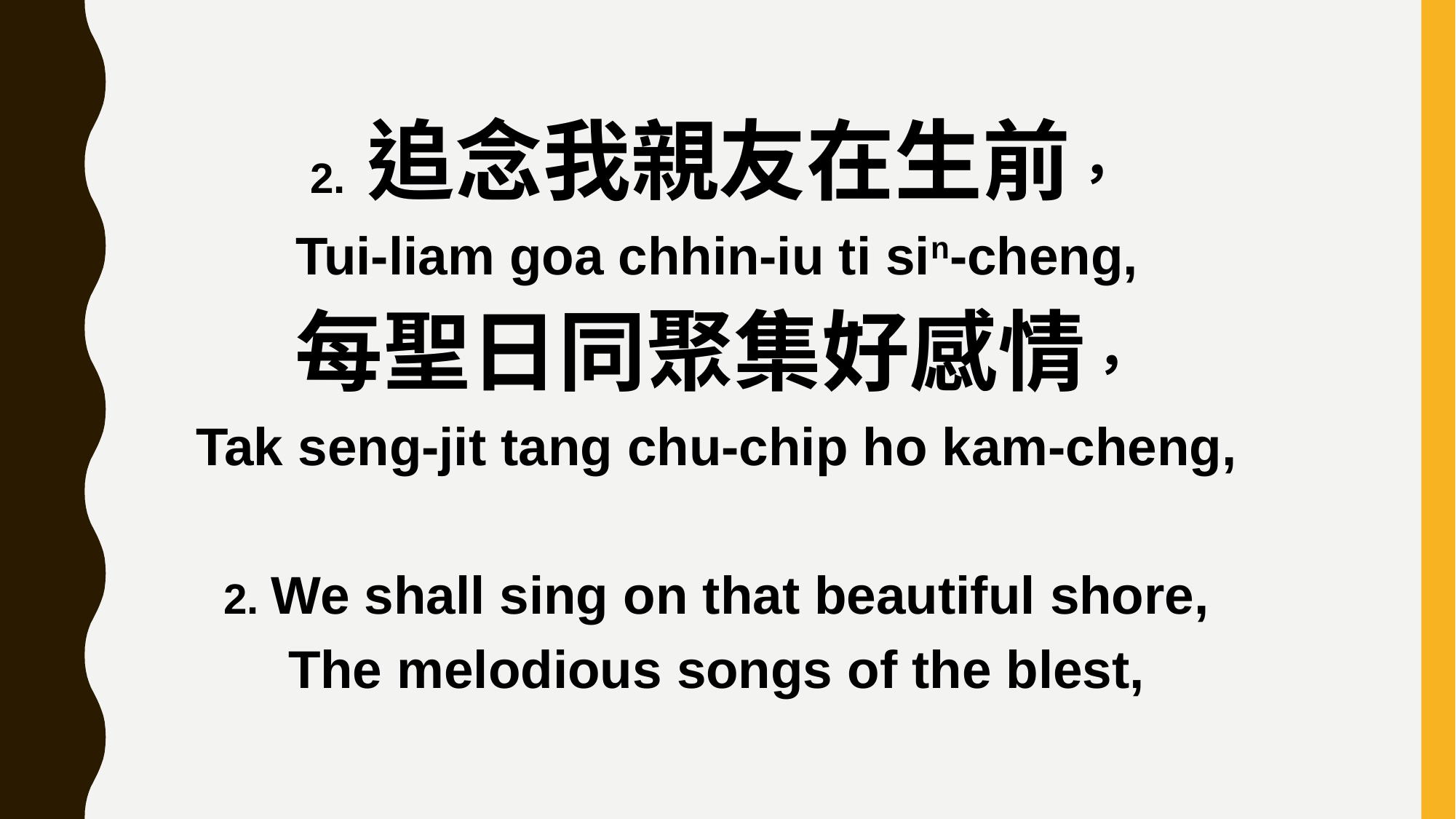

2. 追念我親友在生前，
Tui-liam goa chhin-iu ti sin-cheng,
每聖日同聚集好感情，
Tak seng-jit tang chu-chip ho kam-cheng,

2. We shall sing on that beautiful shore,
The melodious songs of the blest,